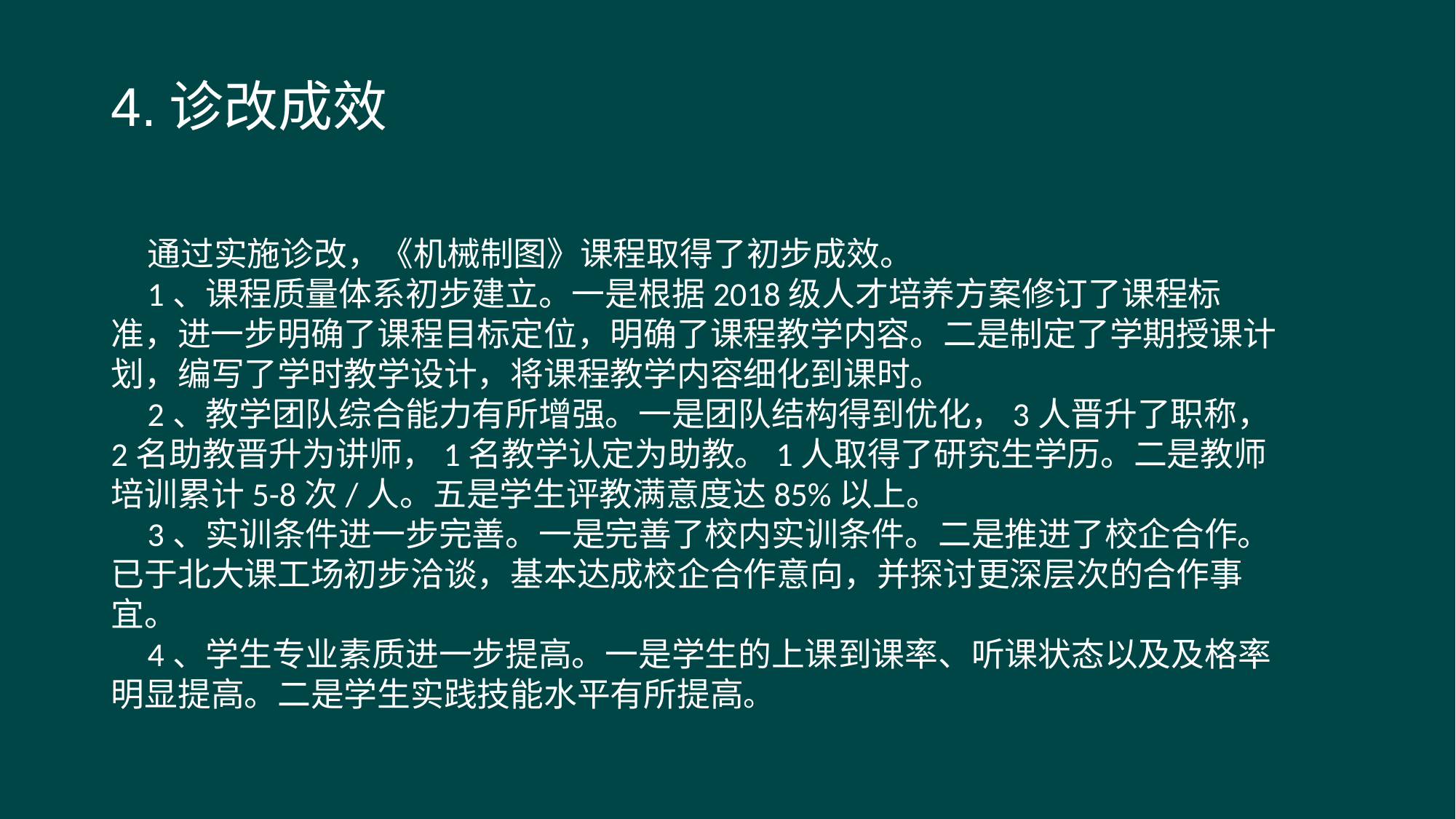

4.诊改成效
通过实施诊改，《机械制图》课程取得了初步成效。
1、课程质量体系初步建立。一是根据2018级人才培养方案修订了课程标准，进一步明确了课程目标定位，明确了课程教学内容。二是制定了学期授课计划，编写了学时教学设计，将课程教学内容细化到课时。
2、教学团队综合能力有所增强。一是团队结构得到优化，3人晋升了职称，2名助教晋升为讲师，1名教学认定为助教。1人取得了研究生学历。二是教师培训累计5-8次/人。五是学生评教满意度达85%以上。
3、实训条件进一步完善。一是完善了校内实训条件。二是推进了校企合作。已于北大课工场初步洽谈，基本达成校企合作意向，并探讨更深层次的合作事宜。
4、学生专业素质进一步提高。一是学生的上课到课率、听课状态以及及格率明显提高。二是学生实践技能水平有所提高。